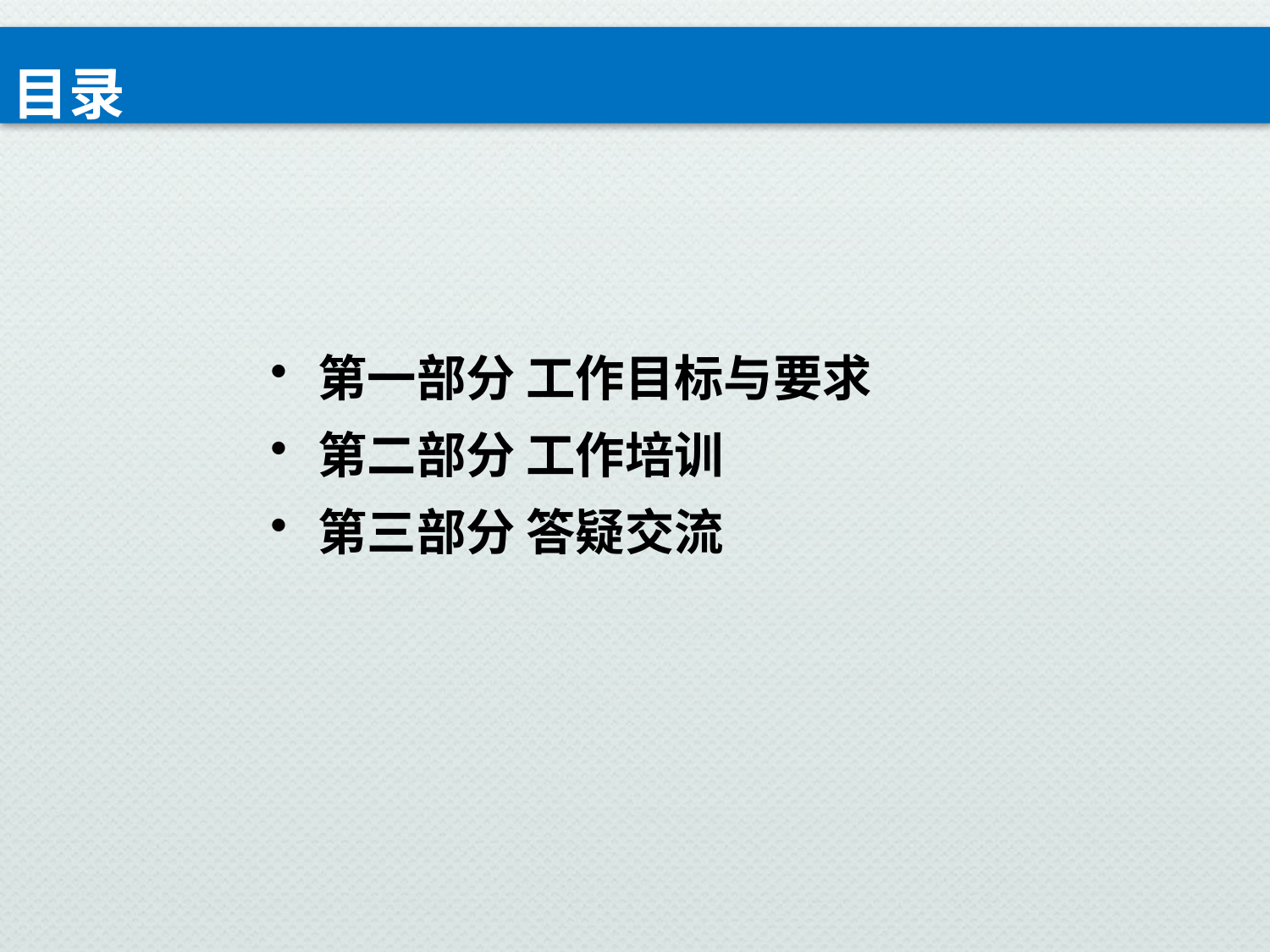

目录
第一部分 工作目标与要求
第二部分 工作培训
第三部分 答疑交流